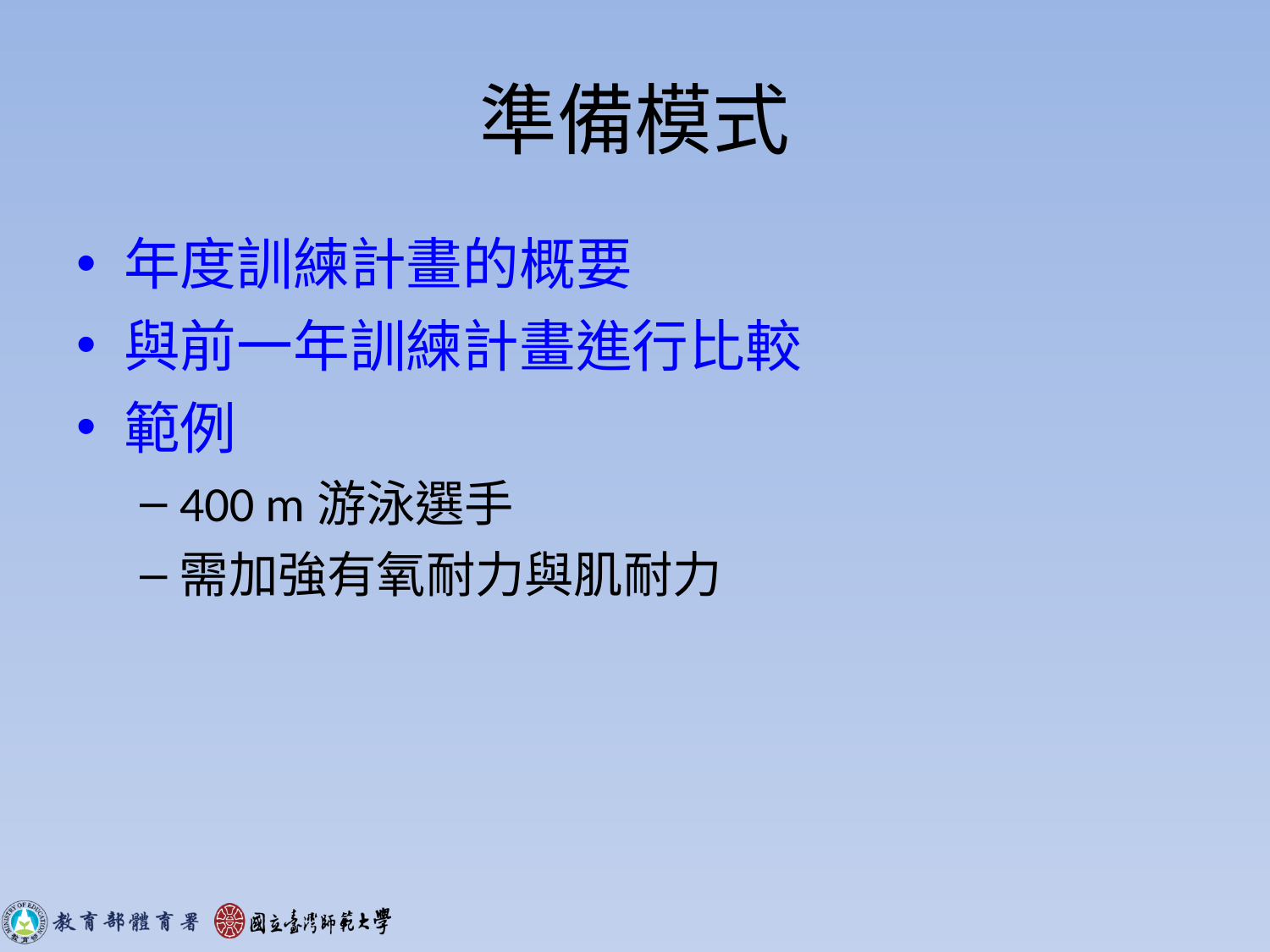

# 準備模式
年度訓練計畫的概要
與前一年訓練計畫進行比較
範例
400 m游泳選手
需加強有氧耐力與肌耐力